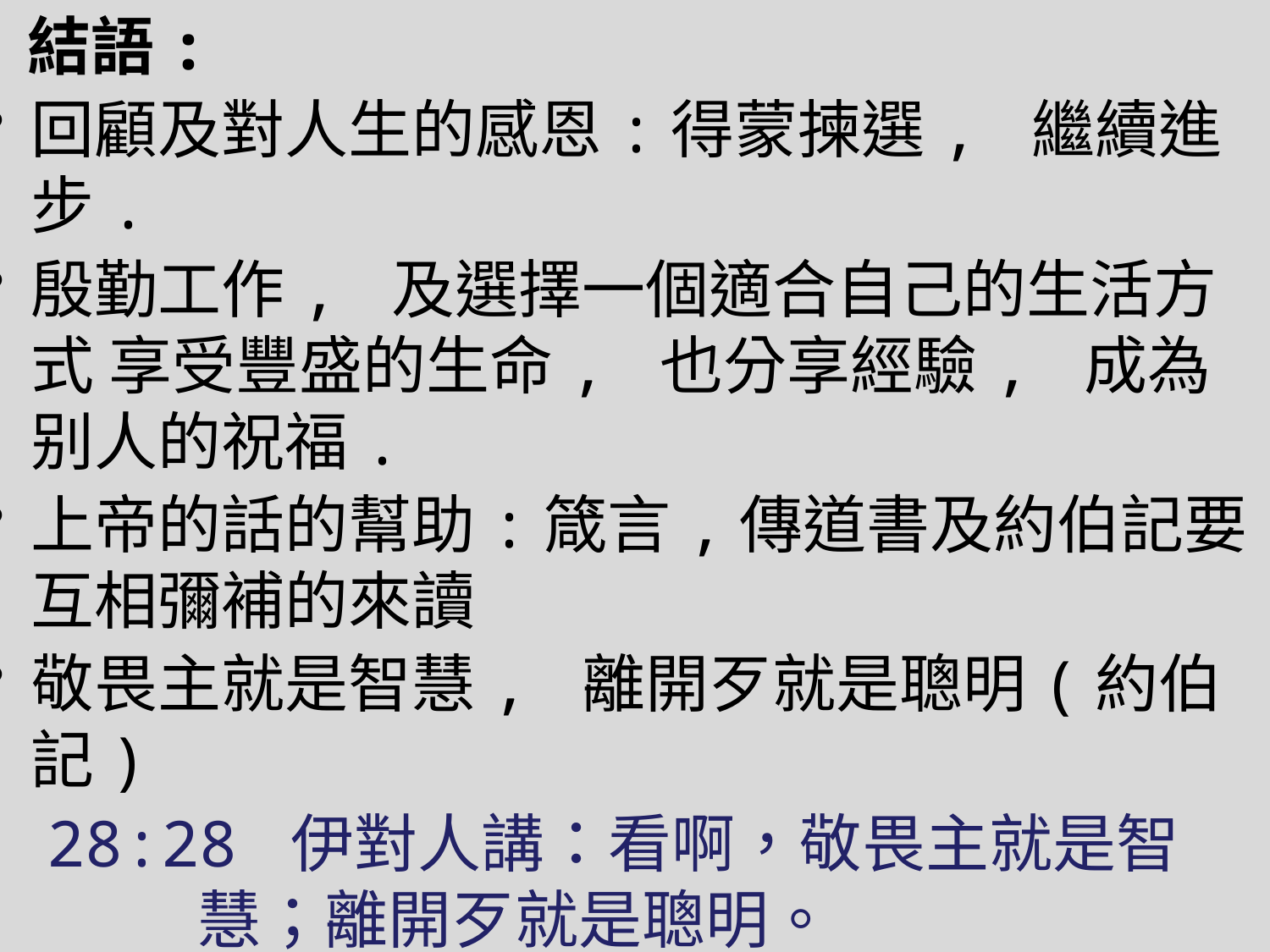

結語:
回顧及對人生的感恩:得蒙揀選, 繼續進步.
殷勤工作, 及選擇一個適合自己的生活方式 享受豐盛的生命, 也分享經驗, 成為别人的祝福.
上帝的話的幫助:箴言,傳道書及約伯記要互相彌補的來讀
敬畏主就是智慧, 離開歹就是聰明(約伯記)
28:28 伊對人講：看啊，敬畏主就是智慧；離開歹就是聰明。